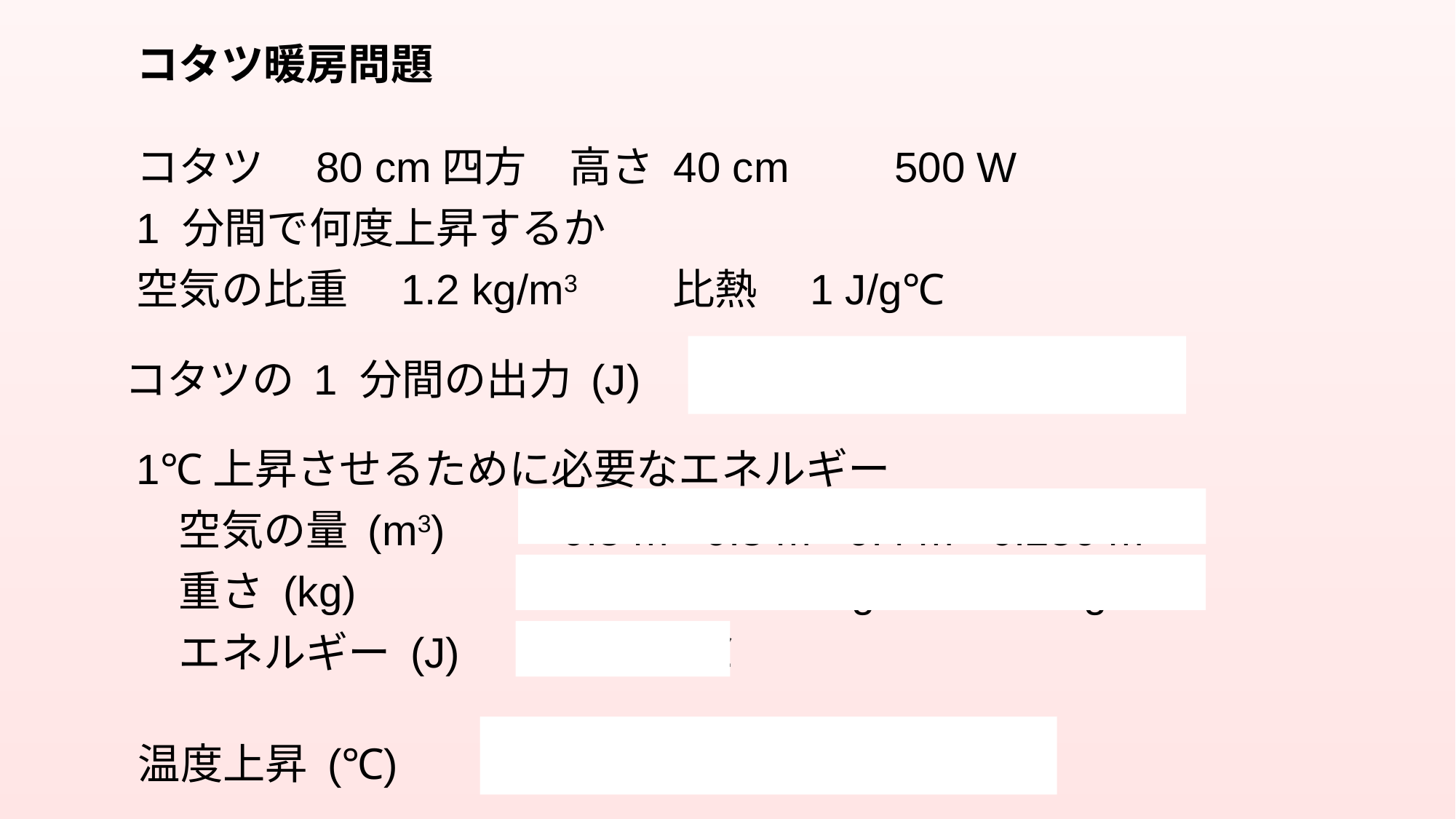

コタツ暖房問題
コタツ　80 cm四方　高さ 40 cm　　500 W
1 分間で何度上昇するか
空気の比重　1.2 kg/m3　　比熱　1 J/g℃

コタツの 1 分間の出力 (J)　　500 J/s × 60 s = 30 kJ
1℃上昇させるために必要なエネルギー
　空気の量 (m3) 　　0.8 m× 0.8 m× 0.4 m= 0.256 m3
　重さ (kg)　　　　 0.256 m3× 1.2 kg/m3 ≒ 0.3 kg
　エネルギー (J)　　0.3 kJ/℃

温度上昇 (℃)　　30 kJ ÷ 0.3 kJ/℃ = 100℃